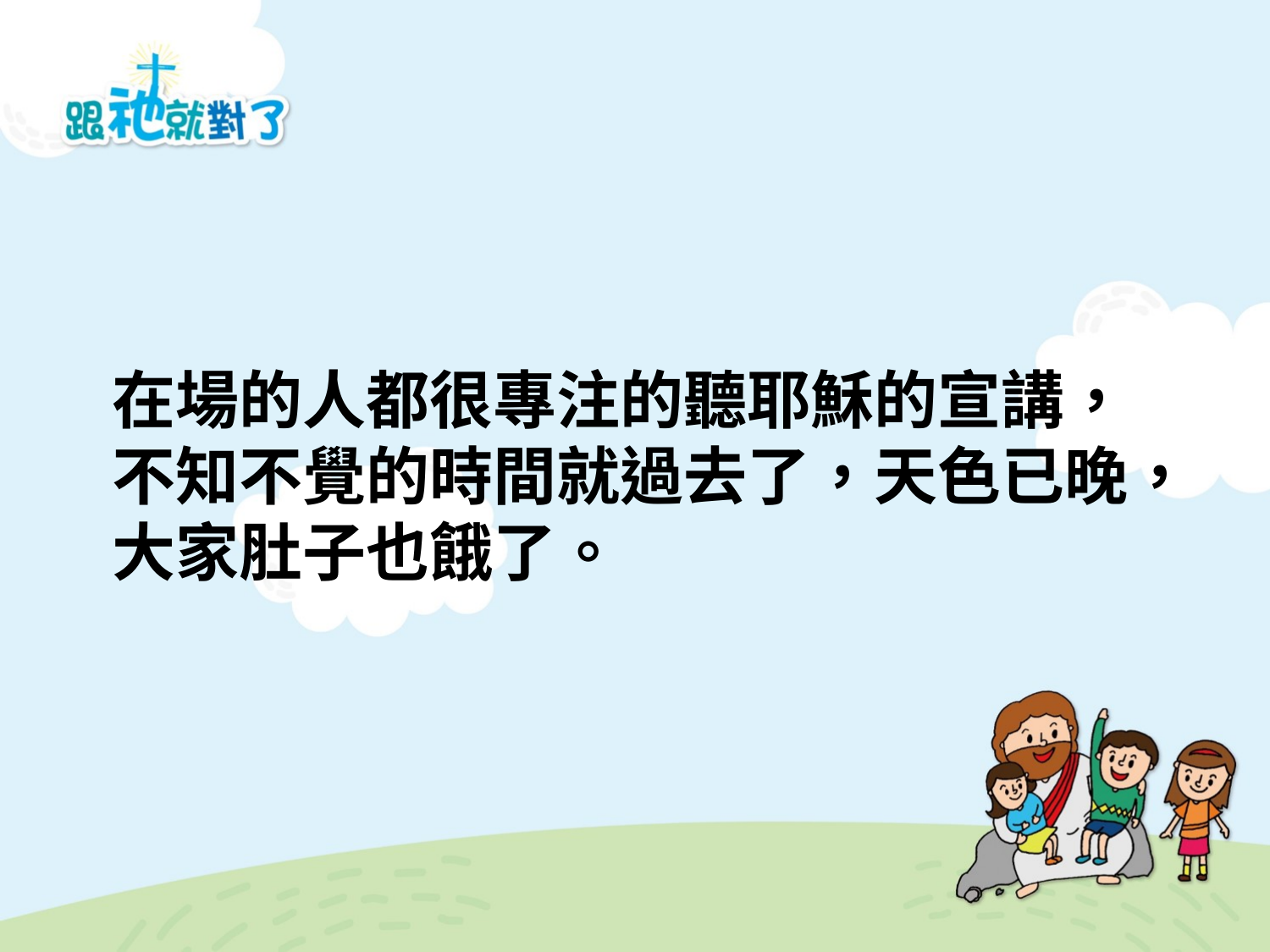

在場的人都很專注的聽耶穌的宣講，不知不覺的時間就過去了，天色已晚，大家肚子也餓了。